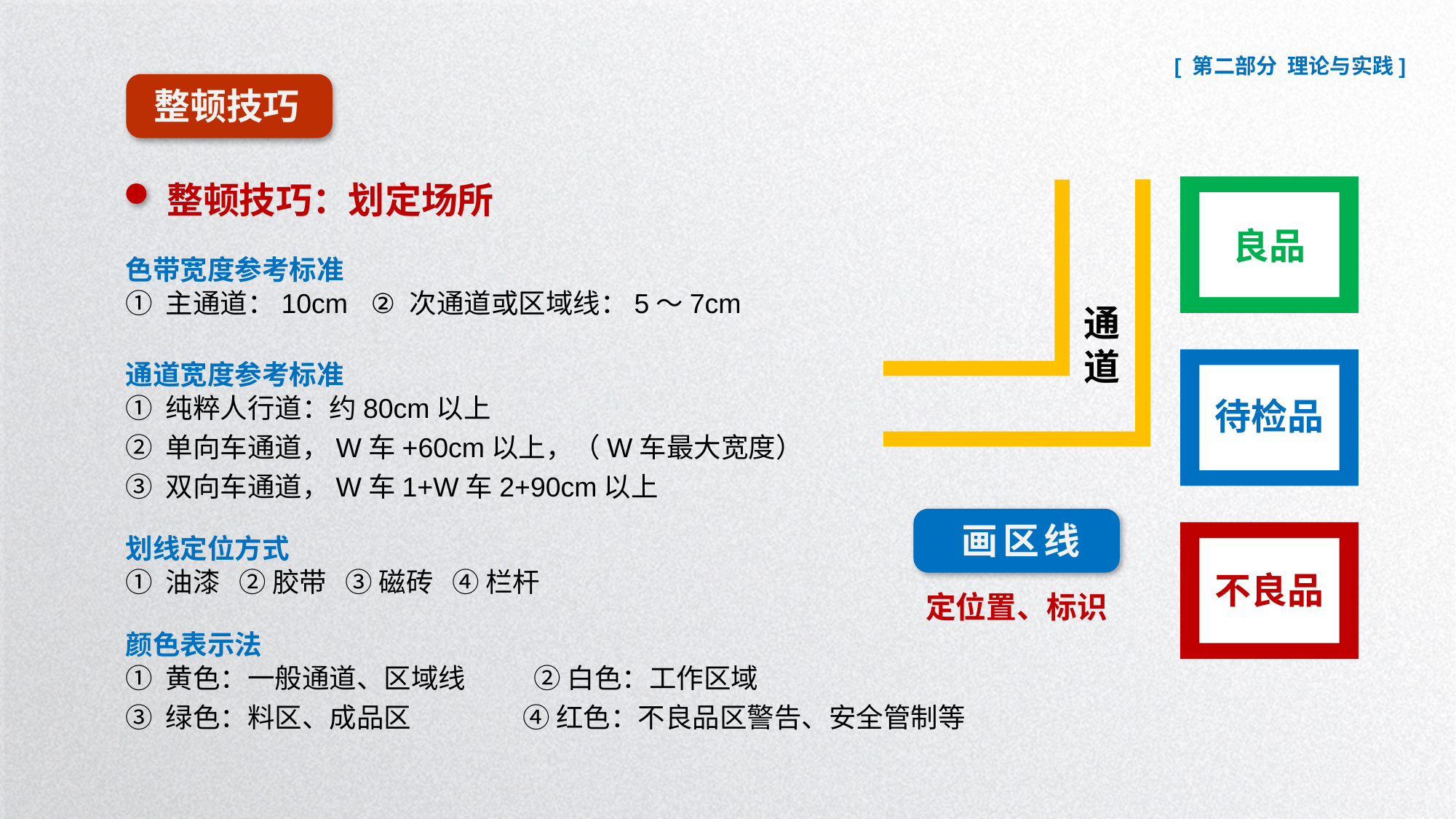

整顿技巧
整顿技巧：划定场所

良品
通道

待检品

画区线

不良品
定位置、标识

色带宽度参考标准
① 主通道：10cm   ② 次通道或区域线：5～7cm
通道宽度参考标准
① 纯粹人行道：约80cm以上
② 单向车通道，W车+60cm以上，（W车最大宽度）
③ 双向车通道，W车1+W车2+90cm以上
划线定位方式
① 油漆   ② 胶带   ③ 磁砖   ④ 栏杆
颜色表示法
① 黄色：一般通道、区域线           ② 白色：工作区域
③ 绿色：料区、成品区                  ④ 红色：不良品区警告、安全管制等